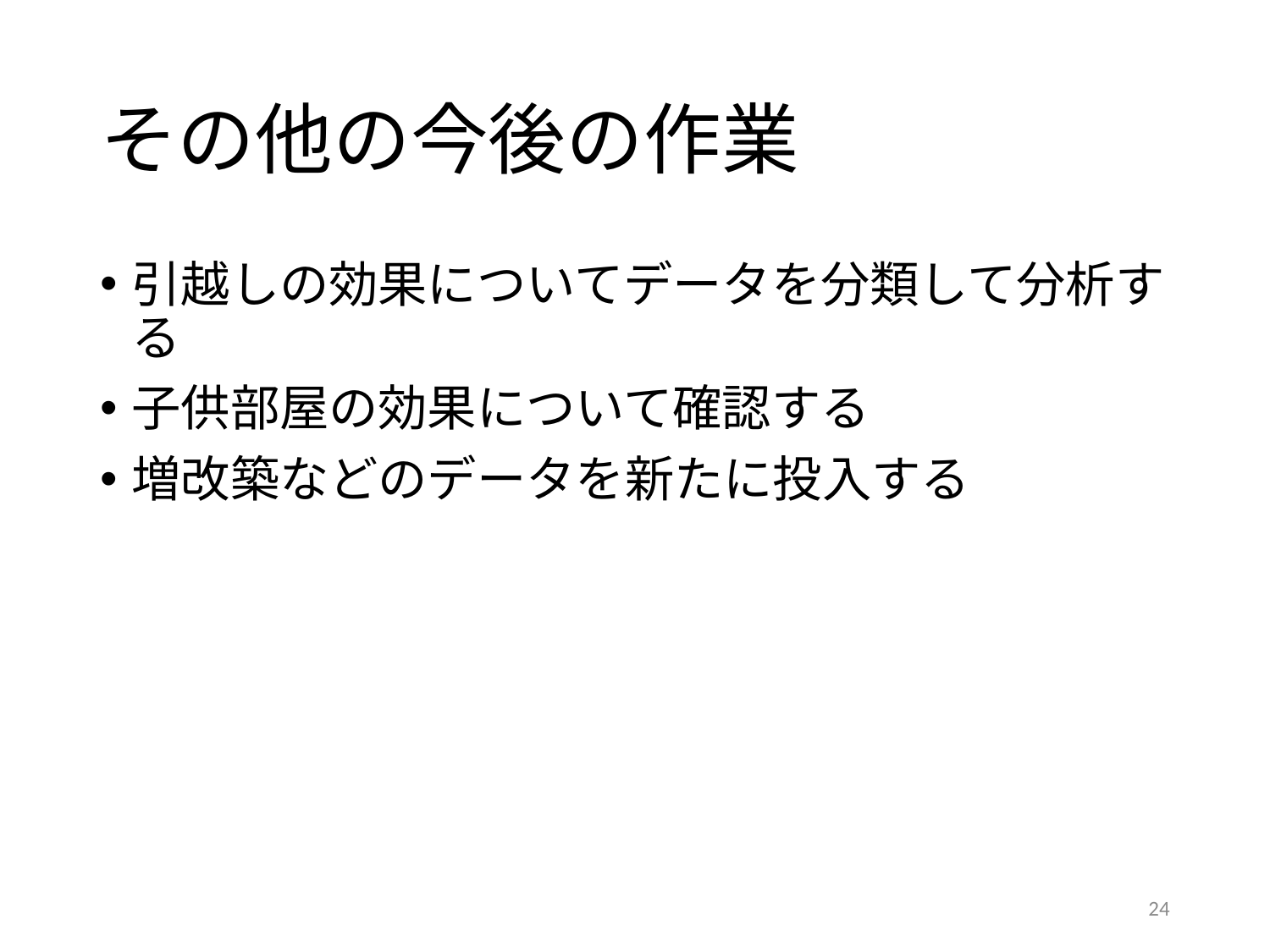

# その他の今後の作業
引越しの効果についてデータを分類して分析する
子供部屋の効果について確認する
増改築などのデータを新たに投入する
24